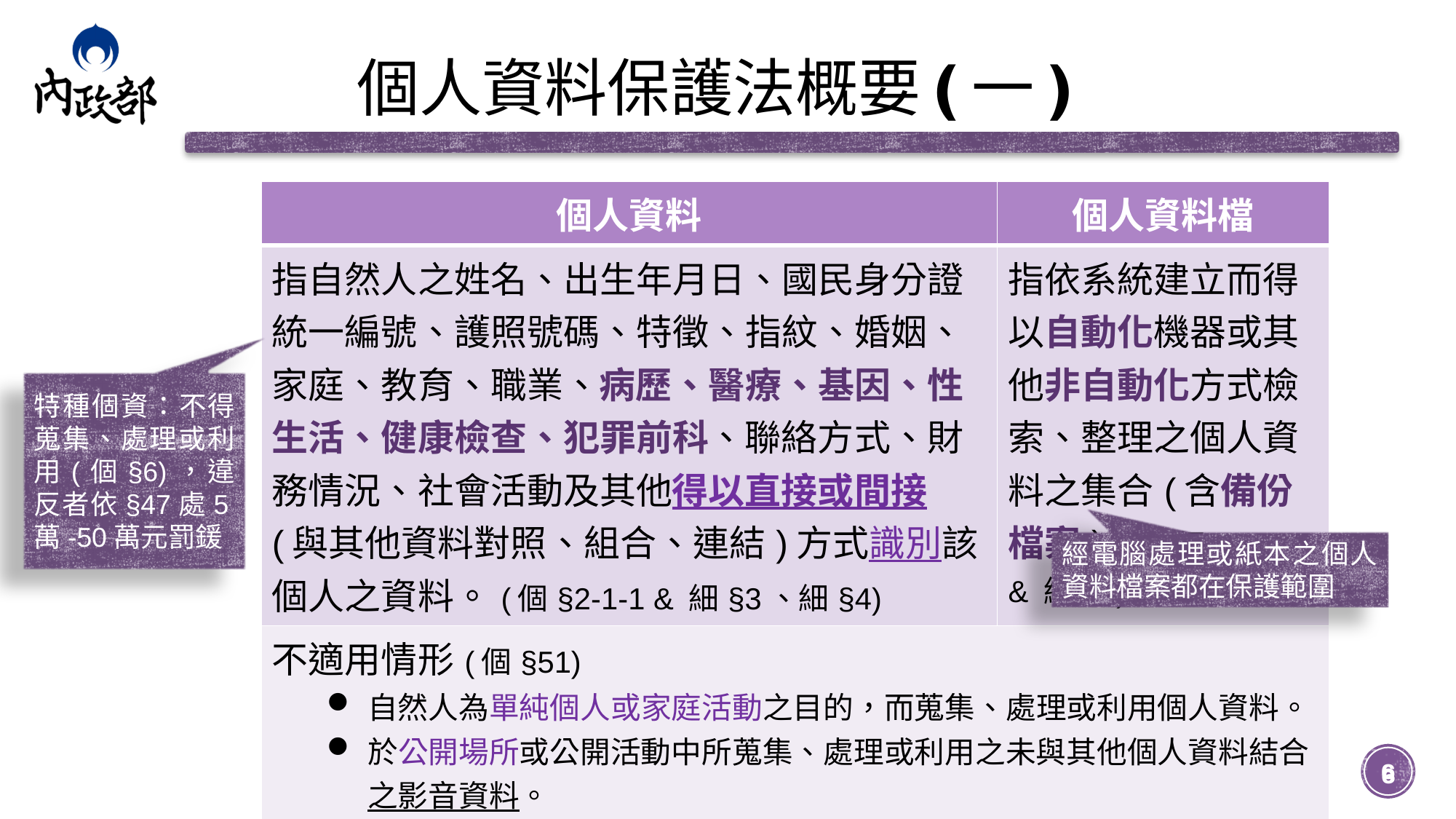

# 個人資料保護法概要(一)
| 個人資料 | 個人資料檔 |
| --- | --- |
| 指自然人之姓名、出生年月日、國民身分證統一編號、護照號碼、特徵、指紋、婚姻、家庭、教育、職業、病歷、醫療、基因、性生活、健康檢查、犯罪前科、聯絡方式、財務情況、社會活動及其他得以直接或間接(與其他資料對照、組合、連結)方式識別該個人之資料。(個§2-1-1 & 細§3、細§4) | 指依系統建立而得以自動化機器或其他非自動化方式檢索、整理之個人資料之集合(含備份檔案)。(個§2-1-2 & 細§5) |
| 不適用情形(個§51) 自然人為單純個人或家庭活動之目的，而蒐集、處理或利用個人資料。 於公開場所或公開活動中所蒐集、處理或利用之未與其他個人資料結合之影音資料。 |  |
特種個資：不得蒐集、處理或利用(個§6)，違反者依§47處5萬-50萬元罰鍰
經電腦處理或紙本之個人資料檔案都在保護範圍
6